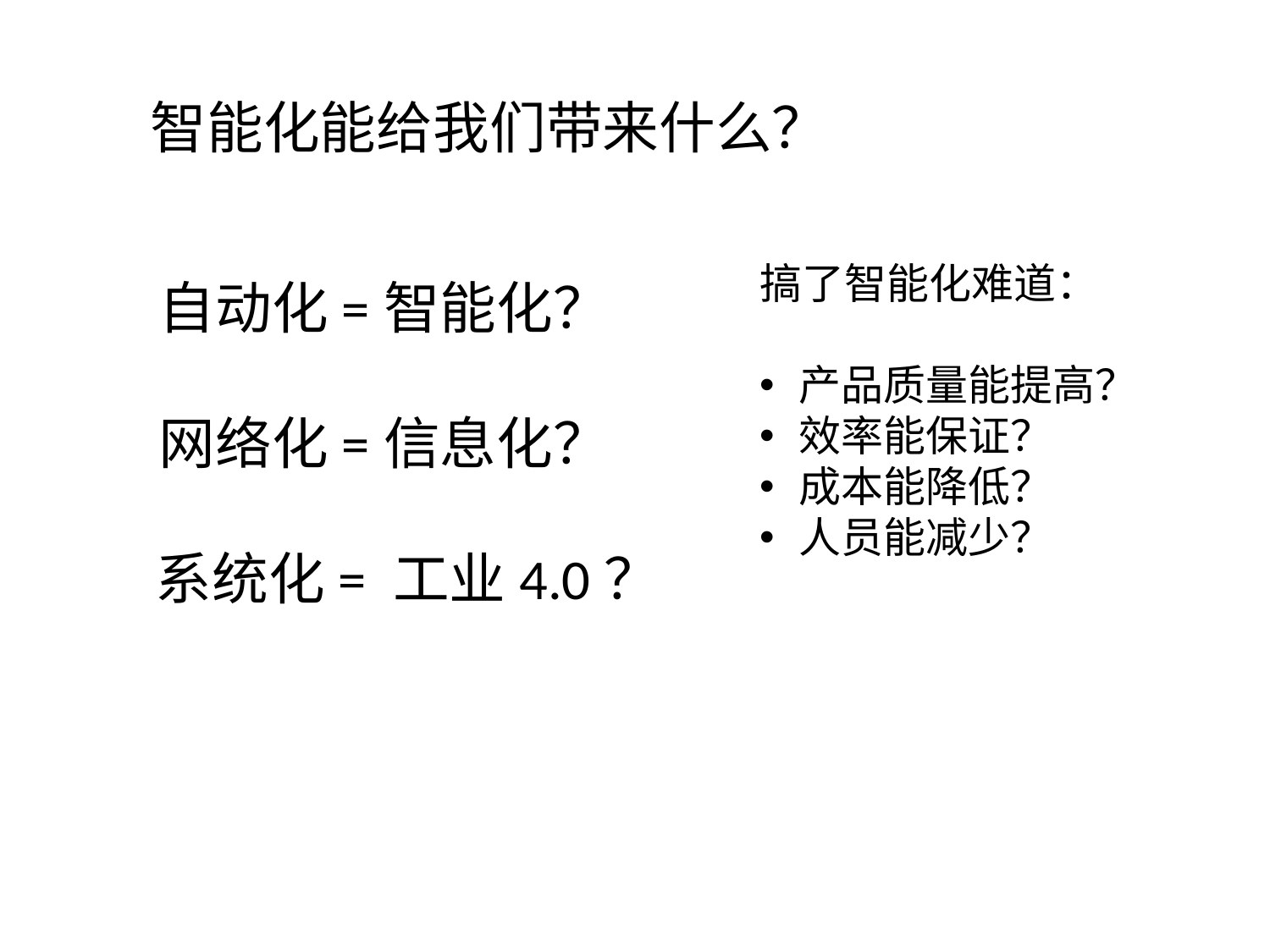

智能化能给我们带来什么？
搞了智能化难道：

产品质量能提高？
效率能保证？
成本能降低？
人员能减少？
   自动化=智能化？

   网络化=信息化？

   系统化= 工业4.0？